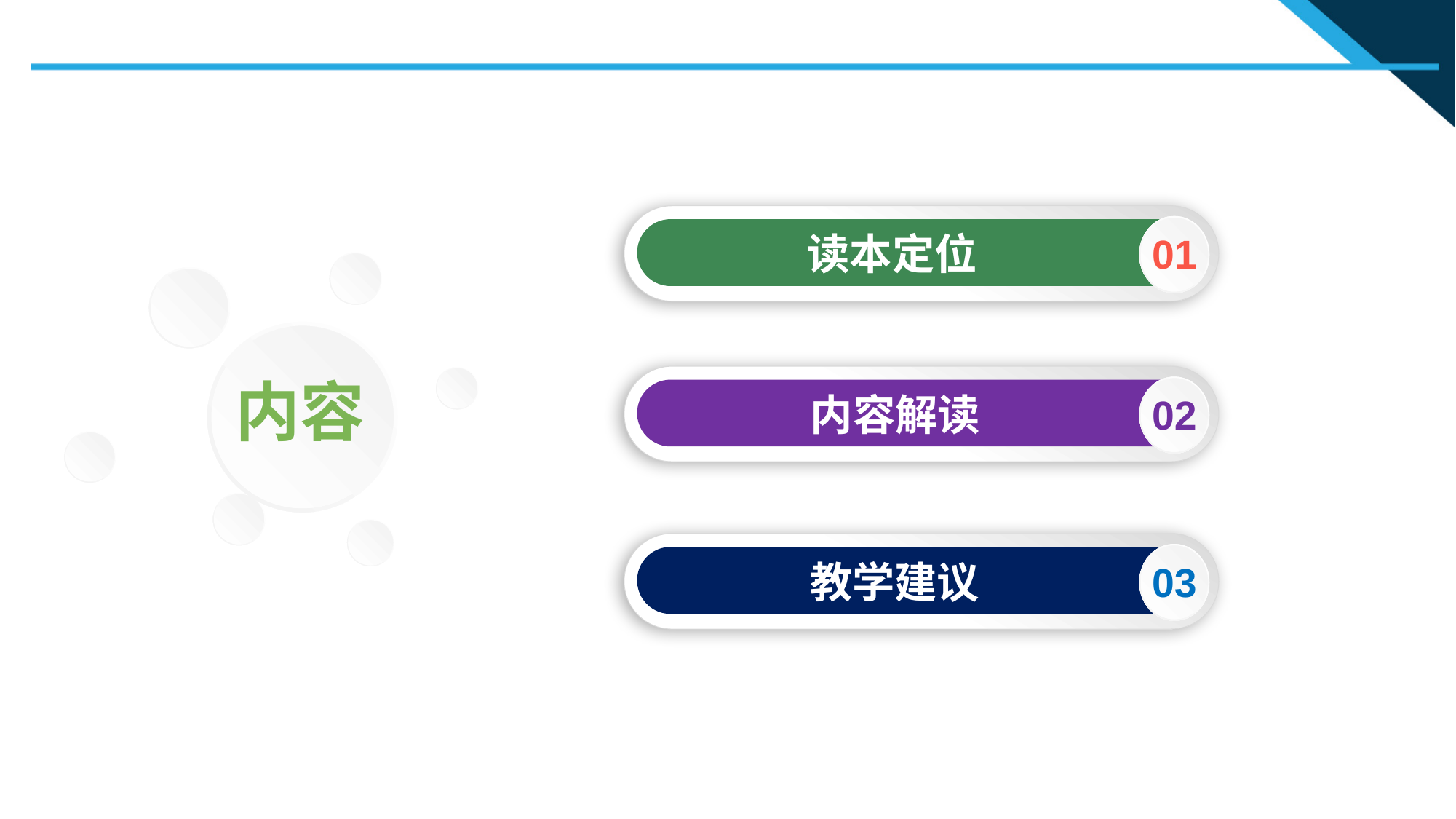

01
读本定位

内容

02
内容解读

03
教学建议